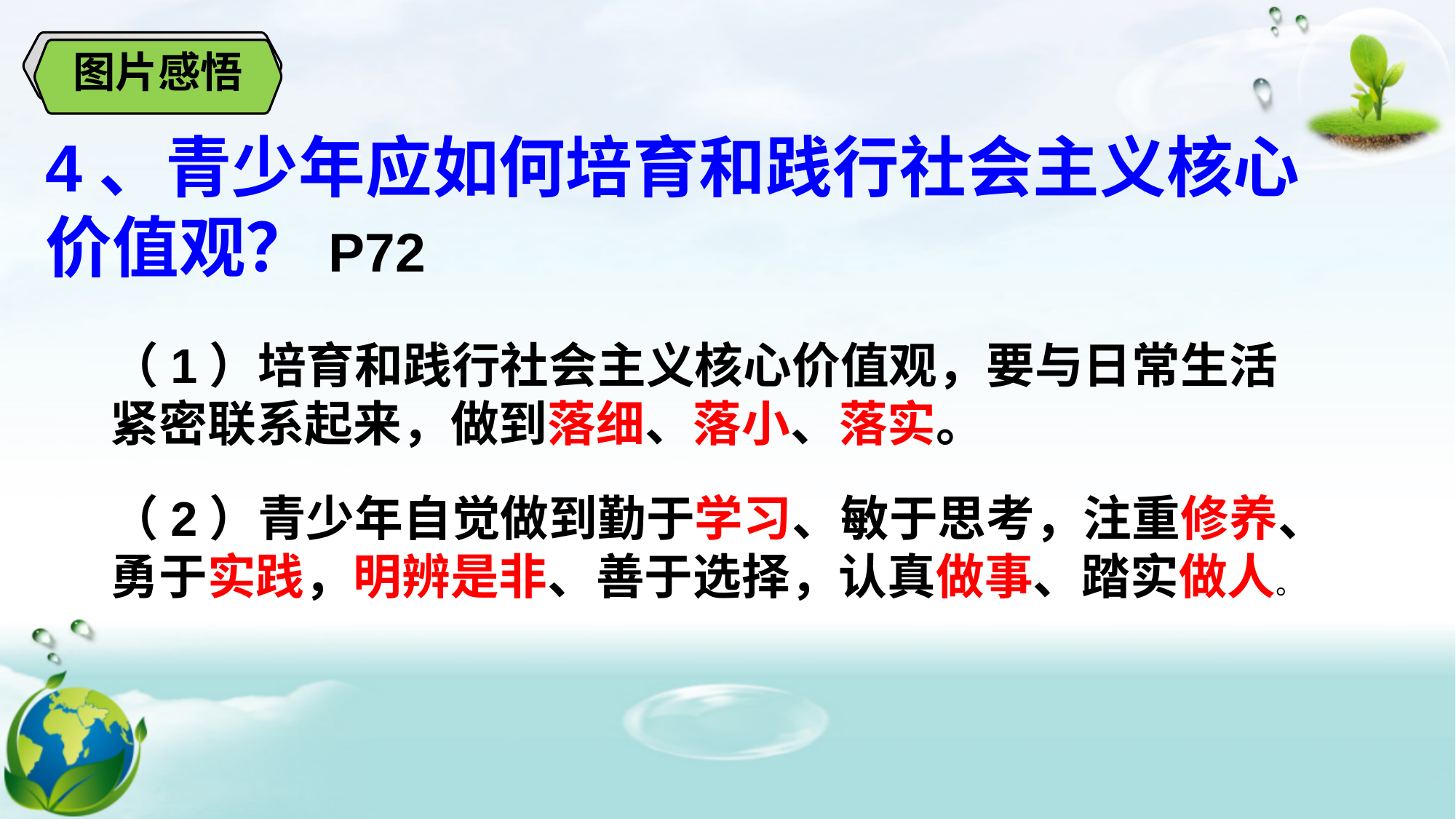

图片感悟
教学目标
4、青少年应如何培育和践行社会主义核心价值观？P72
（1）培育和践行社会主义核心价值观，要与日常生活紧密联系起来，做到落细、落小、落实。

（2）青少年自觉做到勤于学习、敏于思考，注重修养、勇于实践，明辨是非、善于选择，认真做事、踏实做人。